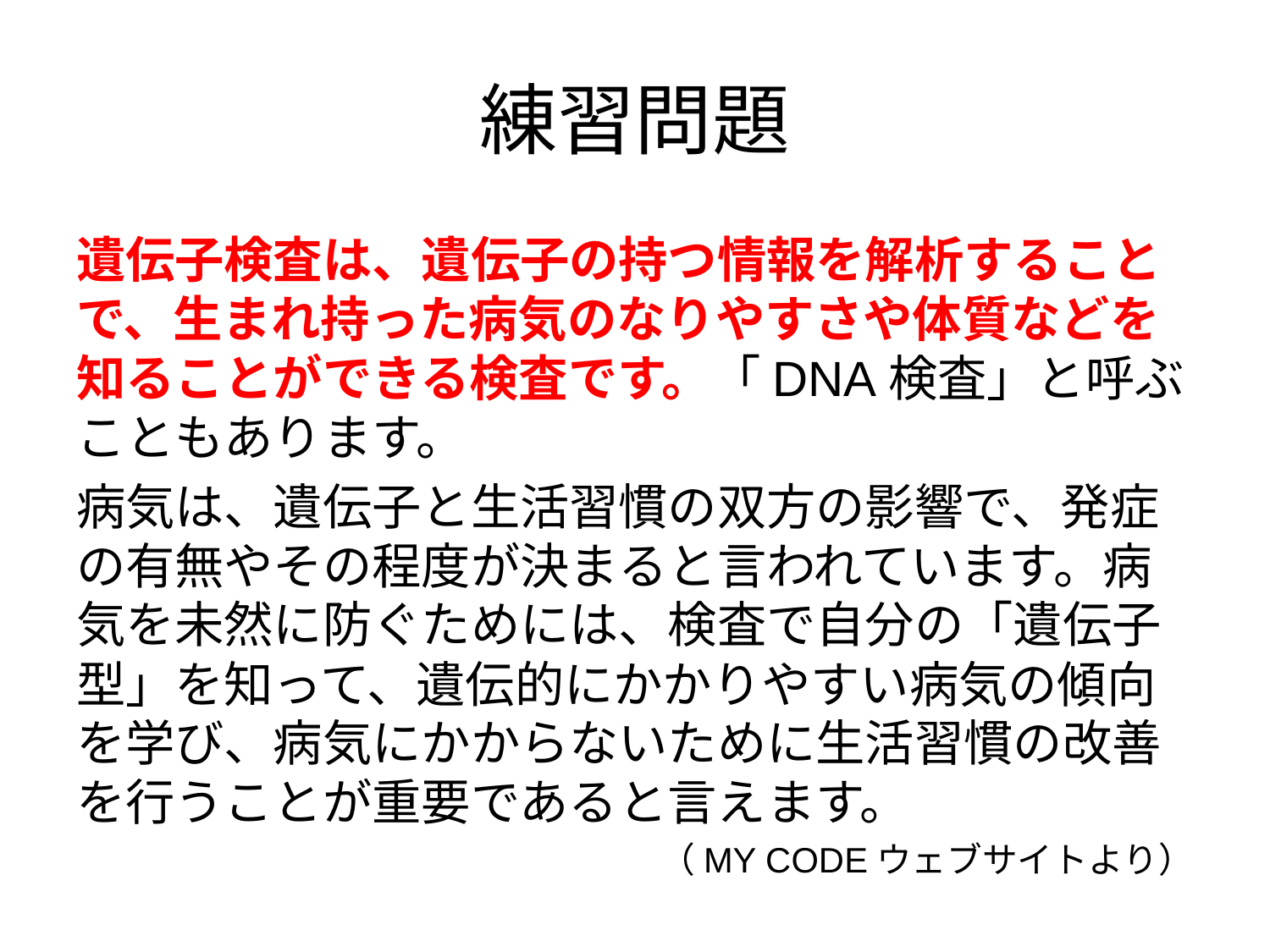

# 練習問題
遺伝子検査は、遺伝子の持つ情報を解析することで、生まれ持った病気のなりやすさや体質などを知ることができる検査です。「DNA検査」と呼ぶこともあります。
病気は、遺伝子と生活習慣の双方の影響で、発症の有無やその程度が決まると言われています。病気を未然に防ぐためには、検査で自分の「遺伝子型」を知って、遺伝的にかかりやすい病気の傾向を学び、病気にかからないために生活習慣の改善を行うことが重要であると言えます。
（MY CODEウェブサイトより）